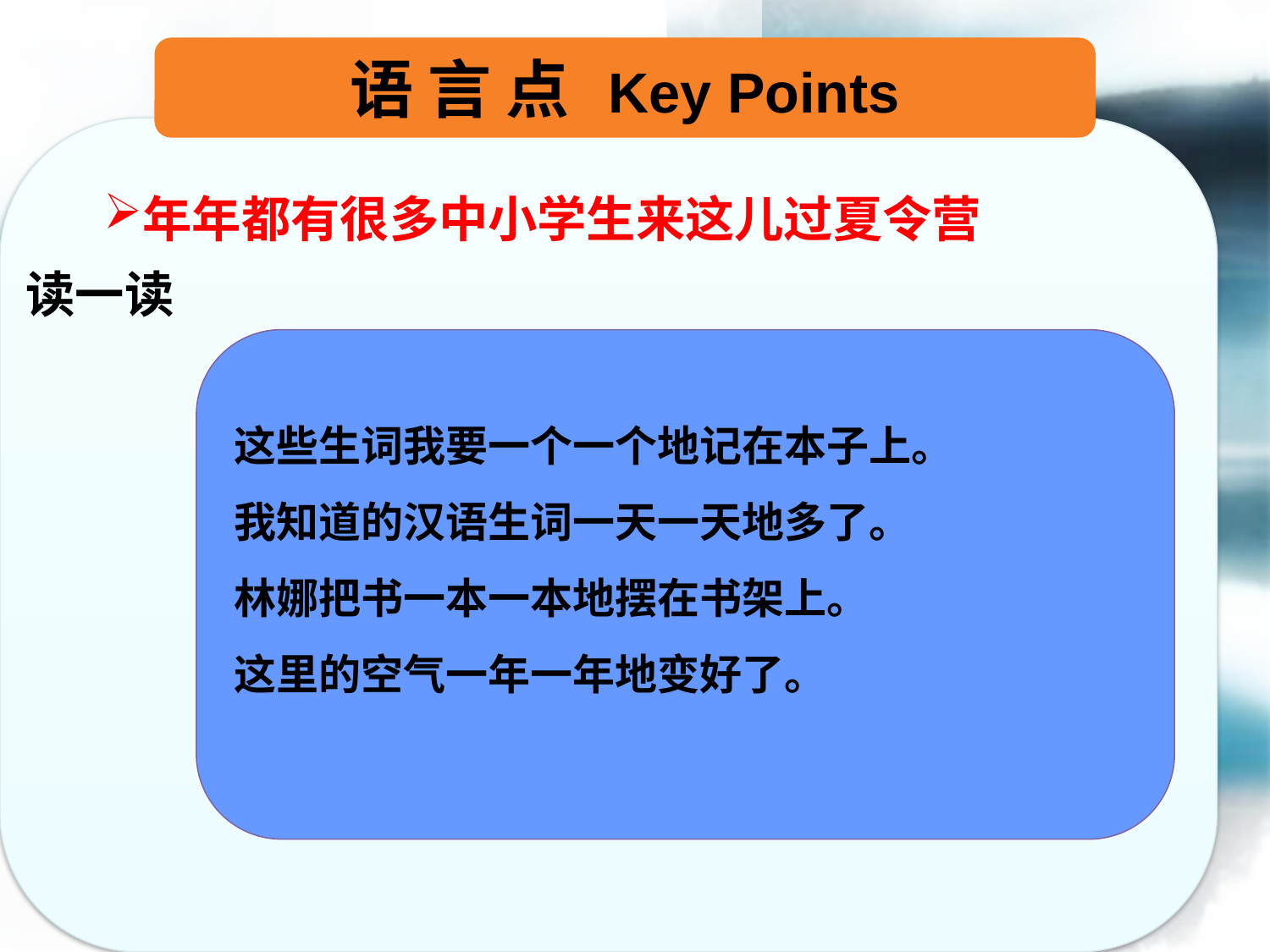

语 言 点  Key Points

年年都有很多中小学生来这儿过夏令营
读一读
这些生词我要一个一个地记在本子上。
我知道的汉语生词一天一天地多了。
林娜把书一本一本地摆在书架上。
这里的空气一年一年地变好了。